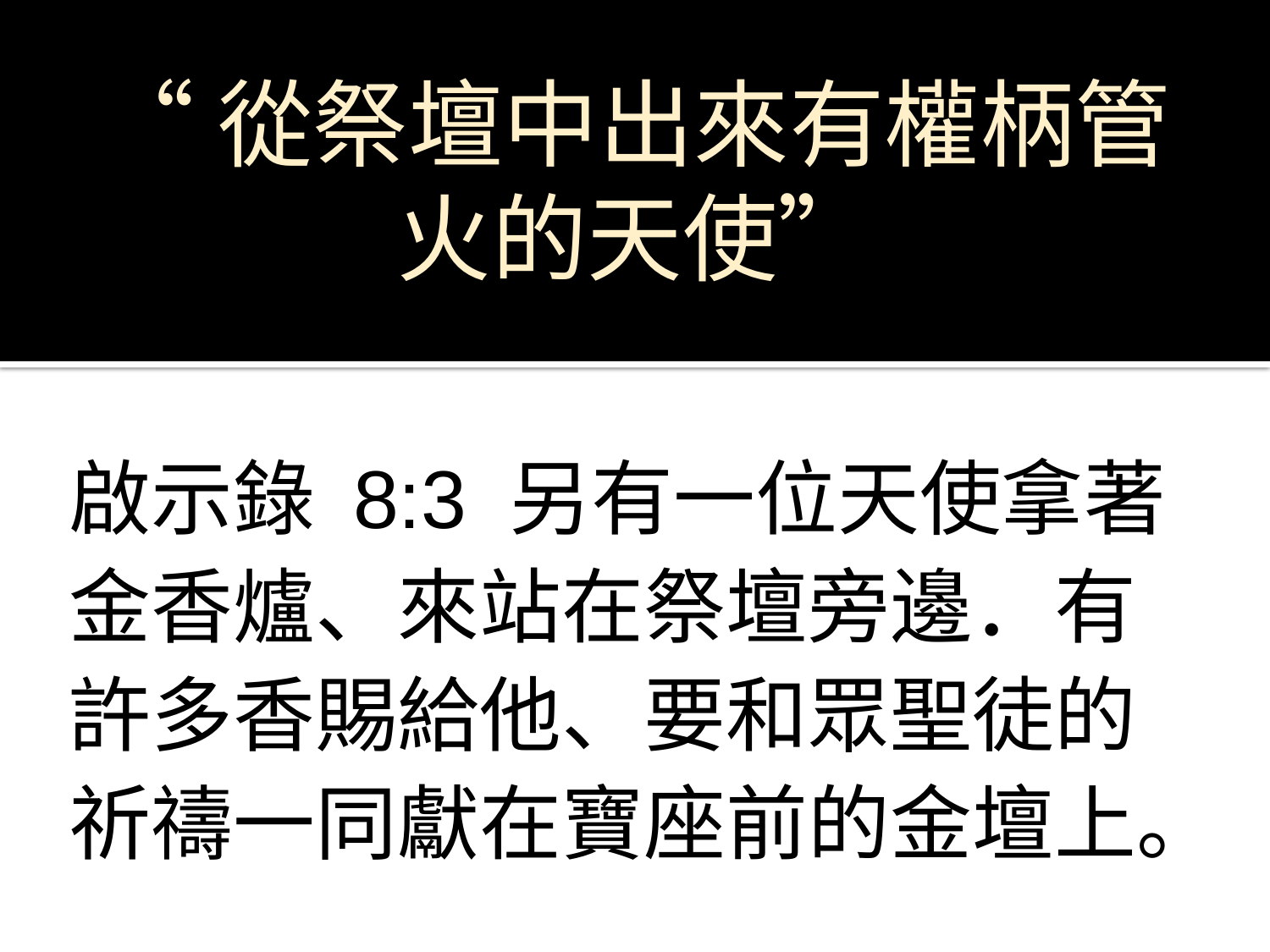

# “從祭壇中出來有權柄管火的天使”
啟示錄 8:3 另有一位天使拿著金香爐、來站在祭壇旁邊．有許多香賜給他、要和眾聖徒的祈禱一同獻在寶座前的金壇上。